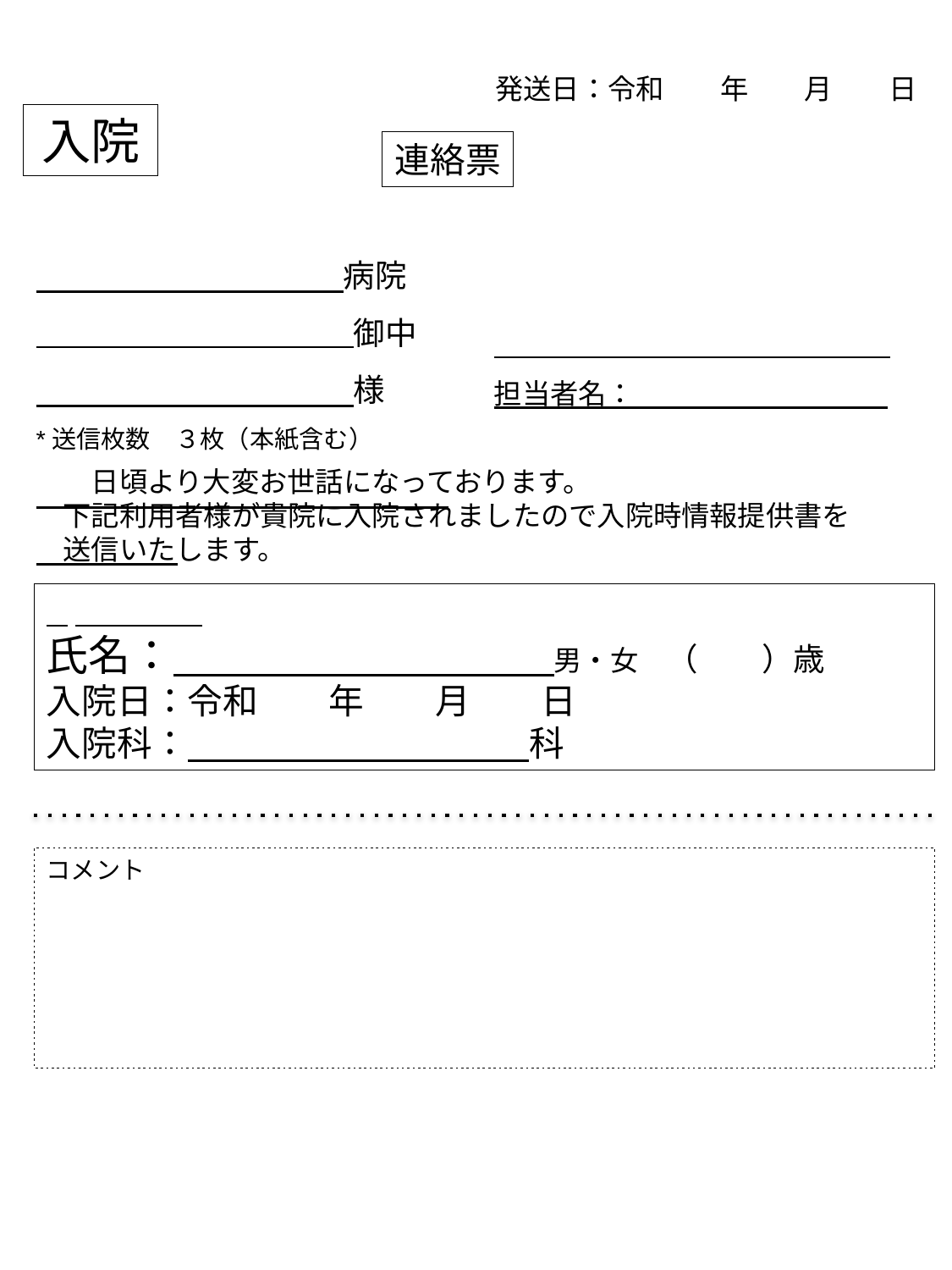

発送日：令和　　年　　月　　日
入院
連絡票
　　　　　　　　　   病院
　　　　　　　　　　　　　　　御中
　　　　　　　　　　様
*送信枚数　３枚（本紙含む）

担当者名：
　日頃より大変お世話になっております。
下記利用者様が貴院に入院されましたので入院時情報提供書を
送信いたします。

氏名：　　　　　　　　　男・女　（　　）歳
入院日：令和　　年　　月　　日
入院科：　　　　　　　　　   科
コメント